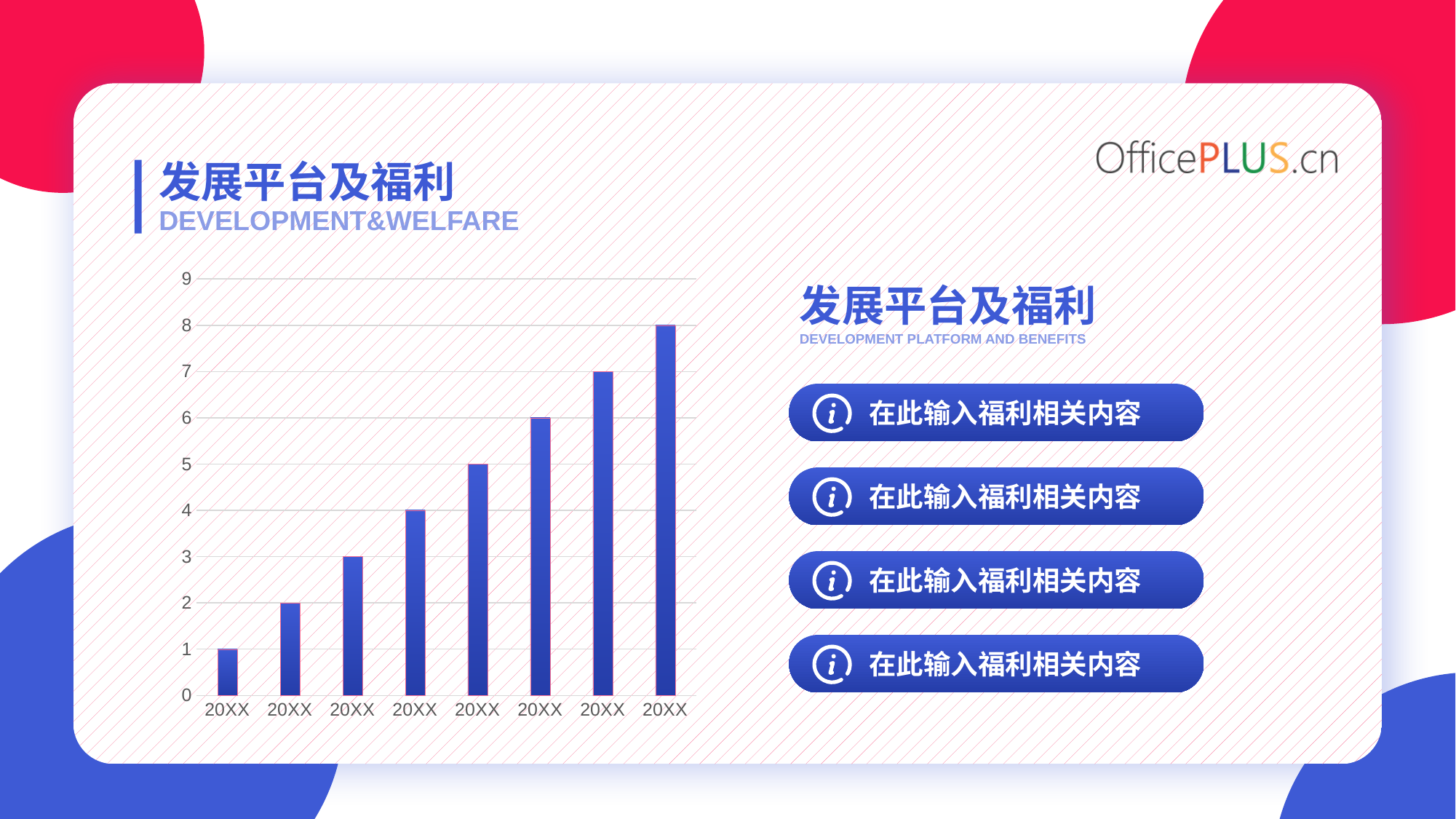

发展平台及福利

DEVELOPMENT&WELFARE

### Chart

| Category | 系列 1 |
|---|---|
| 20XX | 1.0 |
| 20XX | 2.0 |
| 20XX | 3.0 |
| 20XX | 4.0 |
| 20XX | 5.0 |
| 20XX | 6.0 |
| 20XX | 7.0 |
| 20XX | 8.0 |
发展平台及福利
DEVELOPMENT PLATFORM AND BENEFITS

在此输入福利相关内容

在此输入福利相关内容

在此输入福利相关内容

在此输入福利相关内容